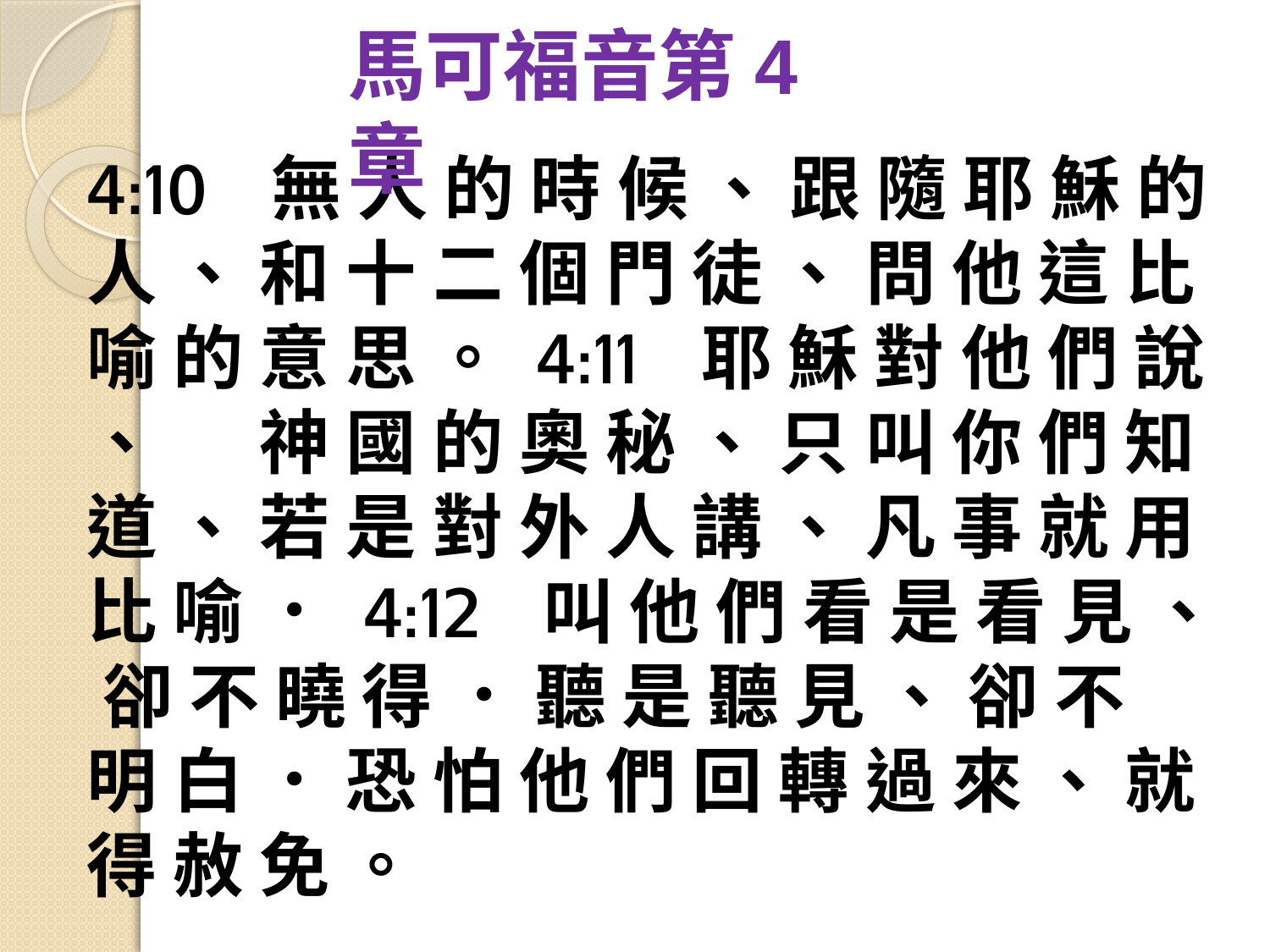

馬可福音第4章
4:10  無 人 的 時 候 、 跟 隨 耶 穌 的 人 、 和 十 二 個 門 徒 、 問 他 這 比 喻 的 意 思 。 4:11  耶 穌 對 他 們 說 、 　 神 國 的 奧 秘 、 只 叫 你 們 知 道 、 若 是 對 外 人 講 、 凡 事 就 用 比 喻 ． 4:12  叫 他 們 看 是 看 見 、 卻 不 曉 得 ． 聽 是 聽 見 、 卻 不 明 白 ． 恐 怕 他 們 回 轉 過 來 、 就 得 赦 免 。